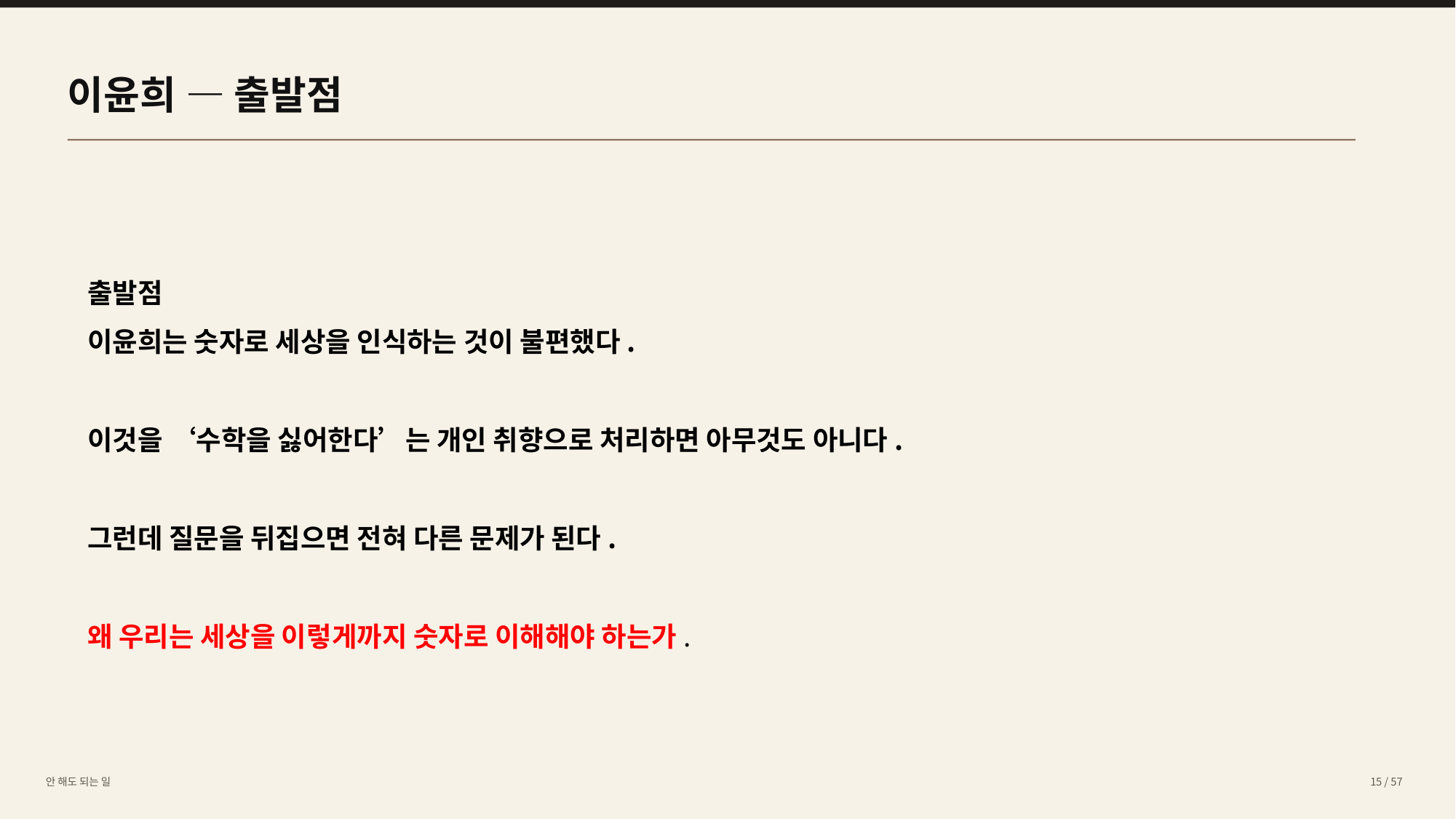

이윤희 — 출발점

출발점
이윤희는 숫자로 세상을 인식하는 것이 불편했다.

이것을 ‘수학을 싫어한다’는 개인 취향으로 처리하면 아무것도 아니다.

그런데 질문을 뒤집으면 전혀 다른 문제가 된다.

왜 우리는 세상을 이렇게까지 숫자로 이해해야 하는가.
안 해도 되는 일
15 / 57